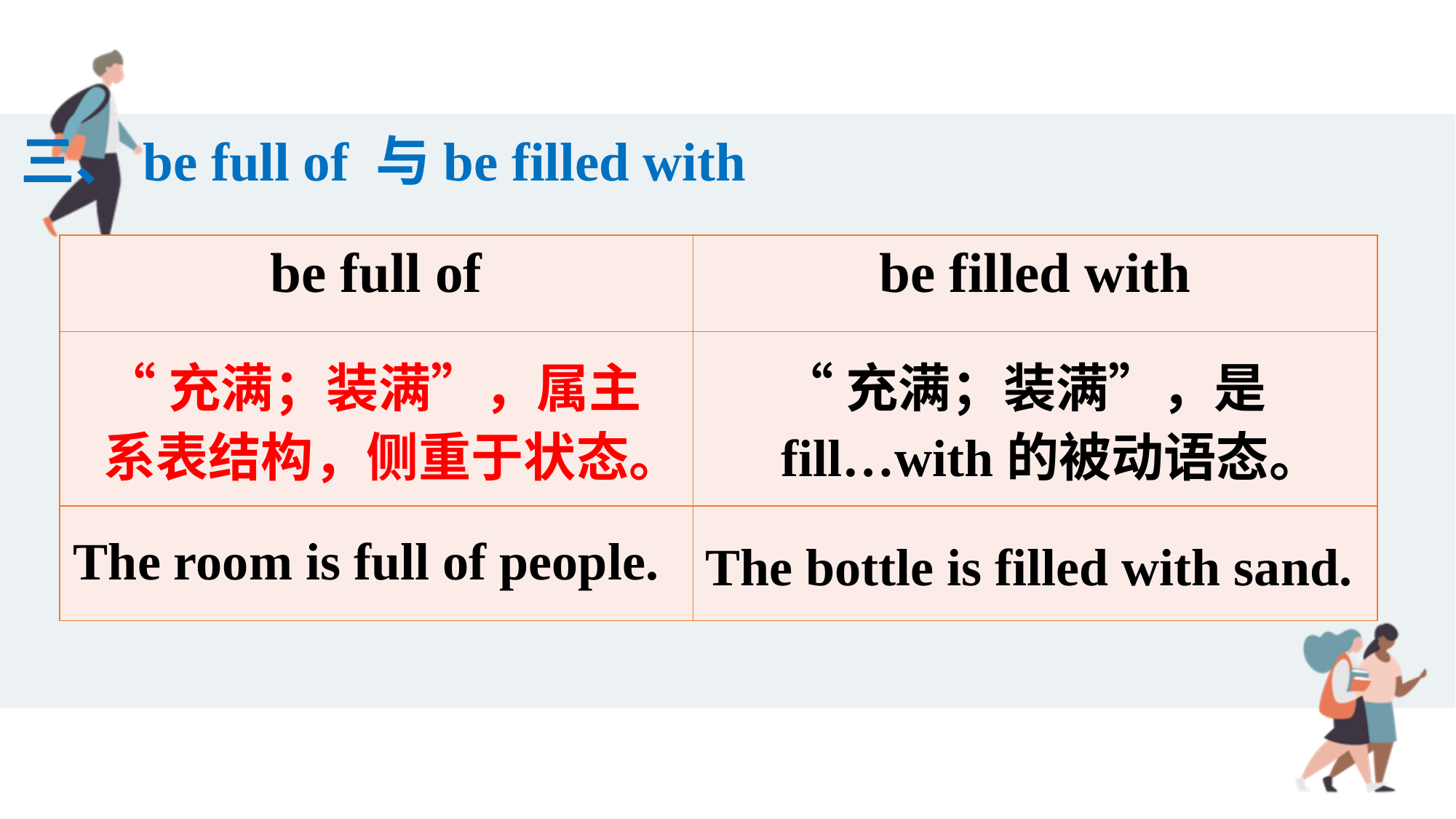

三、be full of 与be filled with
| be full of | be filled with |
| --- | --- |
|  |  |
|  |  |
“充满；装满”，属主系表结构，侧重于状态。
“充满；装满”，是fill…with的被动语态。
The room is full of people.
The bottle is filled with sand.